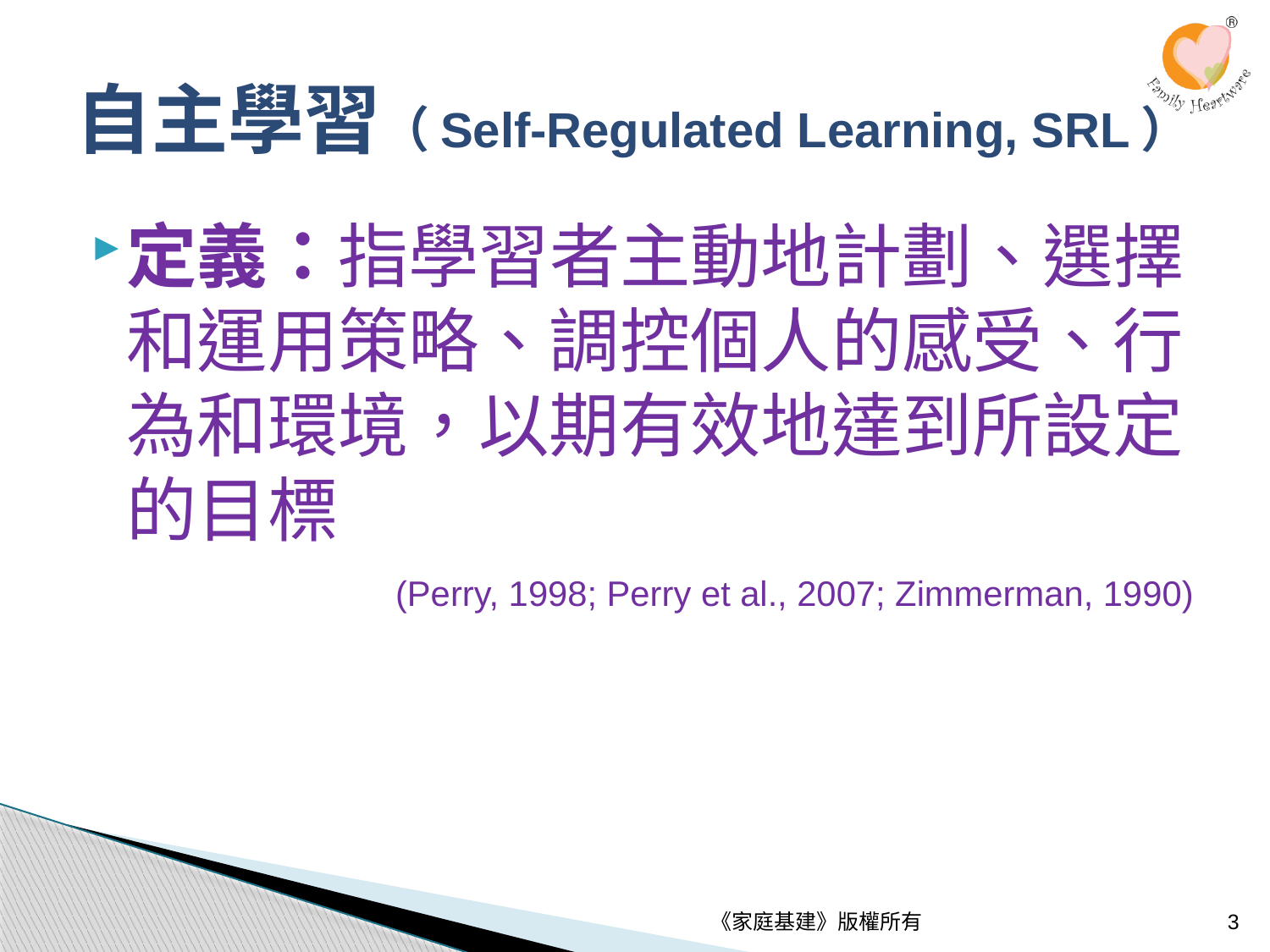

# 自主學習（Self-Regulated Learning, SRL）
定義：指學習者主動地計劃、選擇和運用策略、調控個人的感受、行為和環境，以期有效地達到所設定的目標
(Perry, 1998; Perry et al., 2007; Zimmerman, 1990)
《家庭基建》版權所有
3